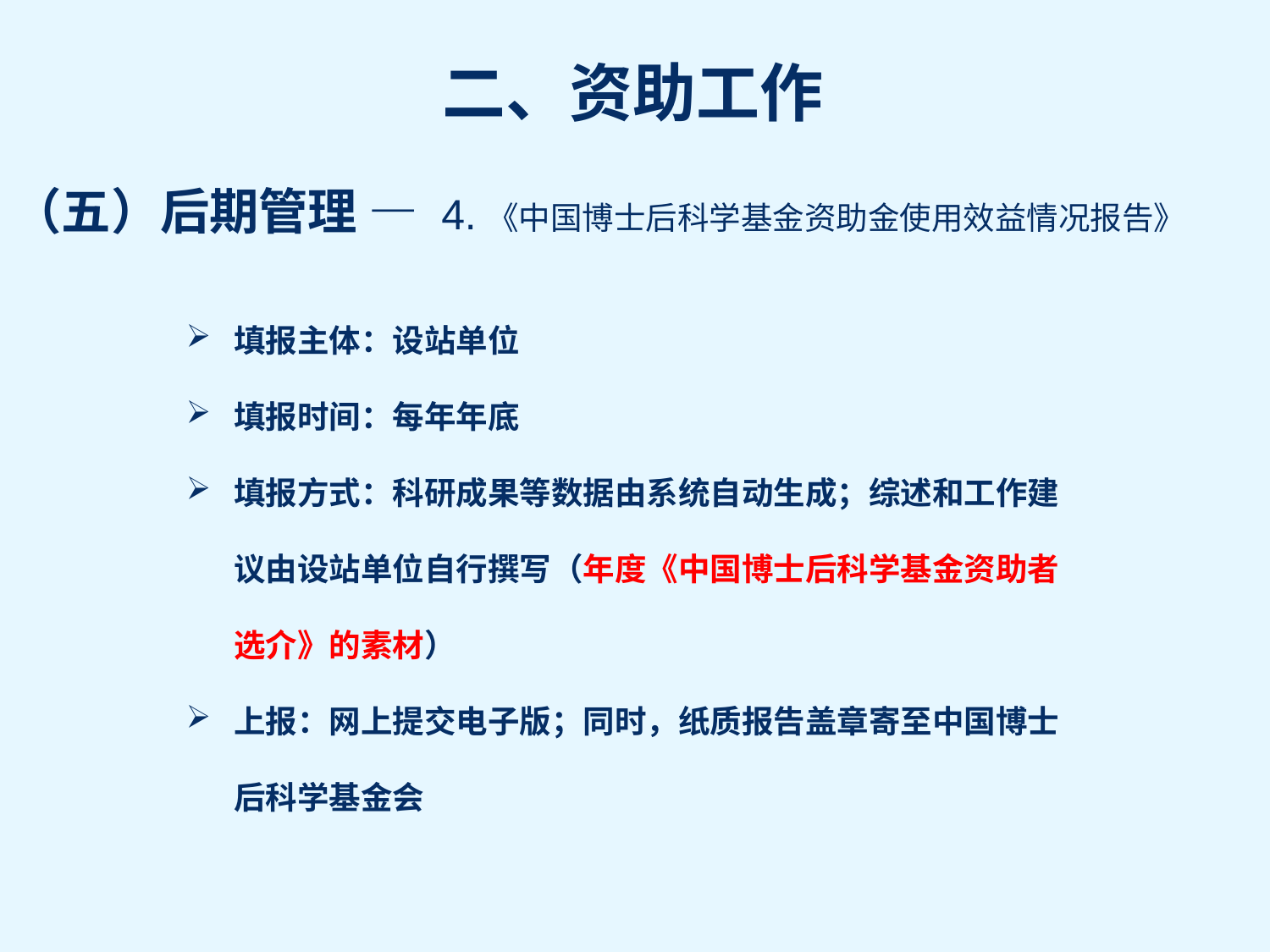

（五）后期管理 — 4.《中国博士后科学基金资助金使用效益情况报告》
填报主体：设站单位
填报时间：每年年底
填报方式：科研成果等数据由系统自动生成；综述和工作建议由设站单位自行撰写（年度《中国博士后科学基金资助者选介》的素材）
上报：网上提交电子版；同时，纸质报告盖章寄至中国博士后科学基金会